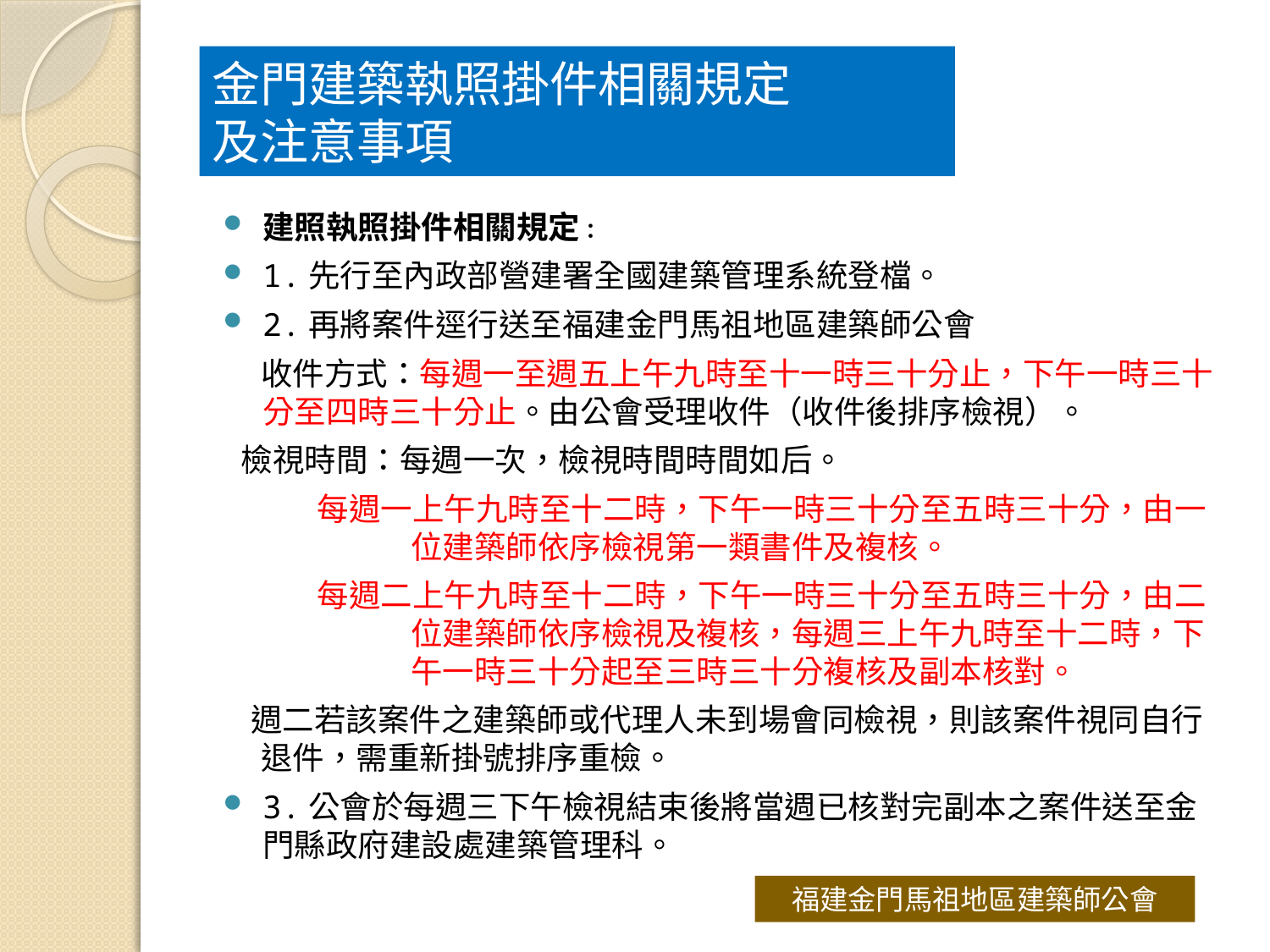

# 金門建築執照掛件相關規定 及注意事項
建照執照掛件相關規定：
1.先行至內政部營建署全國建築管理系統登檔。
2.再將案件逕行送至福建金門馬祖地區建築師公會
       收件方式：每週一至週五上午九時至十一時三十分止，下午一時三十分至四時三十分止。由公會受理收件（收件後排序檢視）。
   檢視時間：每週一次，檢視時間時間如后。
            每週一上午九時至十二時，下午一時三十分至五時三十分，由一位建築師依序檢視第一類書件及複核。
            每週二上午九時至十二時，下午一時三十分至五時三十分，由二位建築師依序檢視及複核，每週三上午九時至十二時，下午一時三十分起至三時三十分複核及副本核對。
   週二若該案件之建築師或代理人未到場會同檢視，則該案件視同自行退件，需重新掛號排序重檢。
3.公會於每週三下午檢視結束後將當週已核對完副本之案件送至金門縣政府建設處建築管理科。
福建金門馬祖地區建築師公會